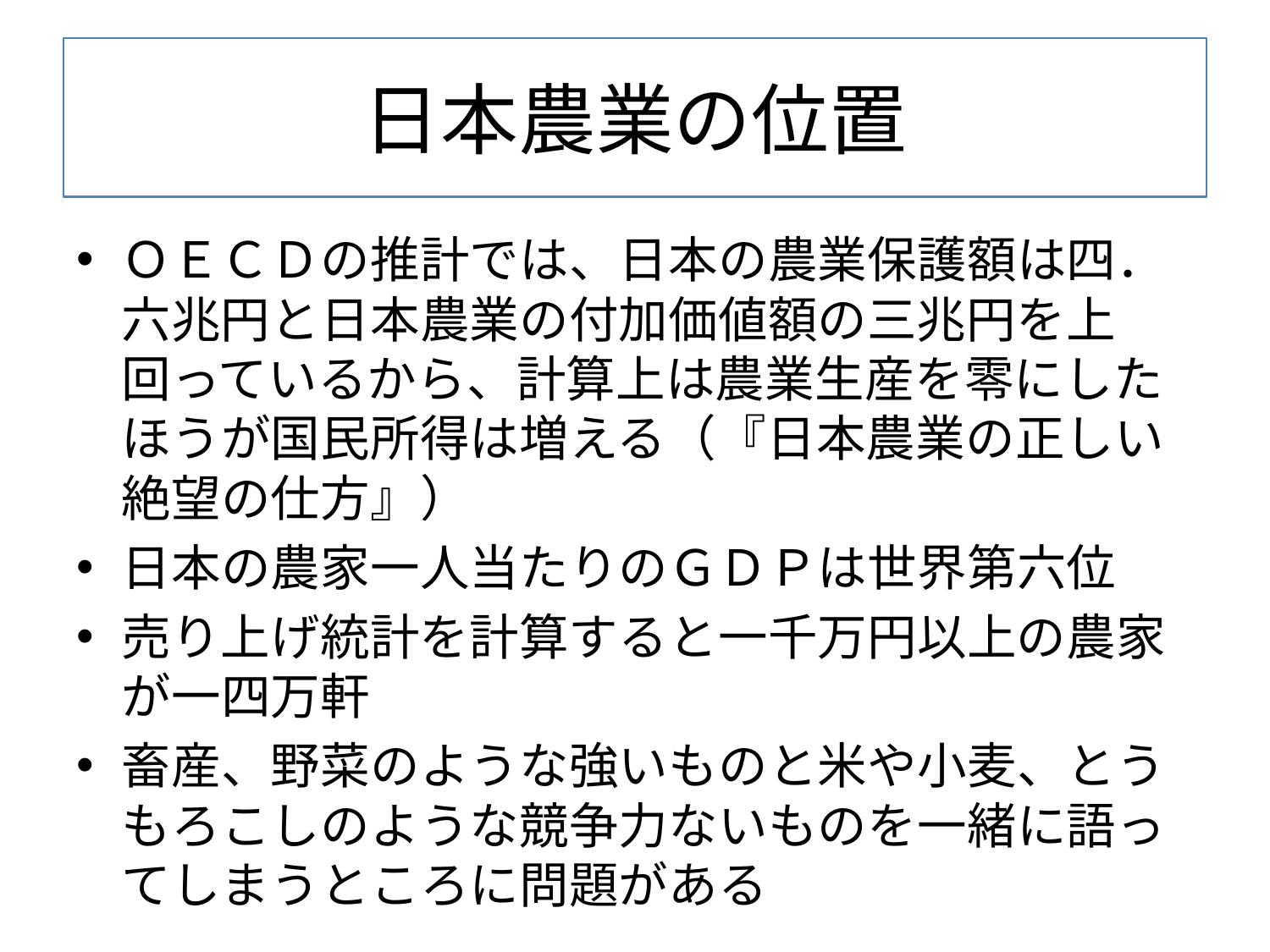

# 日本農業の位置
ＯＥＣＤの推計では、日本の農業保護額は四．六兆円と日本農業の付加価値額の三兆円を上回っているから、計算上は農業生産を零にしたほうが国民所得は増える（『日本農業の正しい絶望の仕方』）
日本の農家一人当たりのＧＤＰは世界第六位
売り上げ統計を計算すると一千万円以上の農家が一四万軒
畜産、野菜のような強いものと米や小麦、とうもろこしのような競争力ないものを一緒に語ってしまうところに問題がある